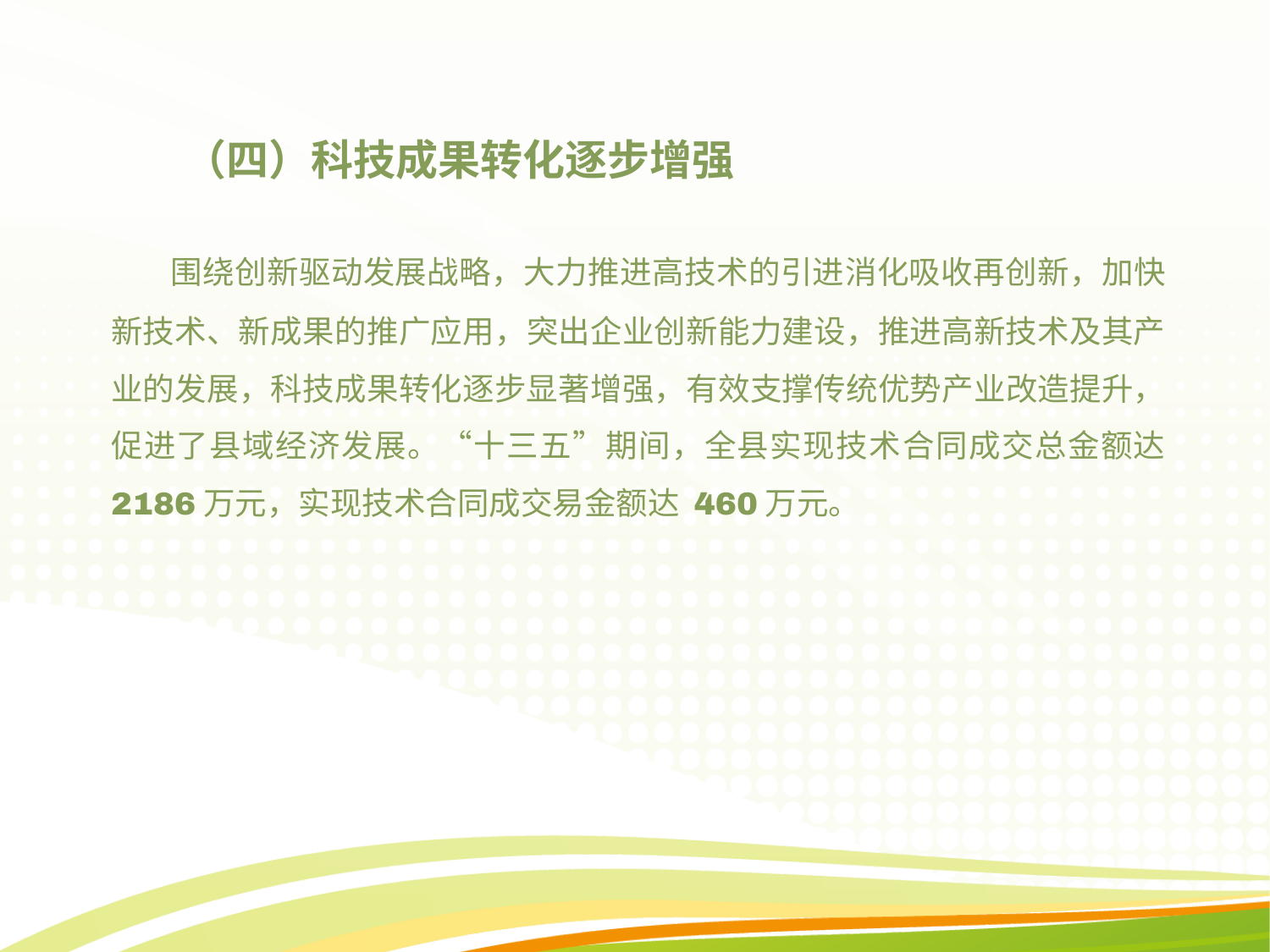

（四）科技成果转化逐步增强
     围绕创新驱动发展战略，大力推进高技术的引进消化吸收再创新，加快新技术、新成果的推广应用，突出企业创新能力建设，推进高新技术及其产业的发展，科技成果转化逐步显著增强，有效支撑传统优势产业改造提升，促进了县域经济发展。“十三五”期间，全县实现技术合同成交总金额达 2186万元，实现技术合同成交易金额达 460万元。